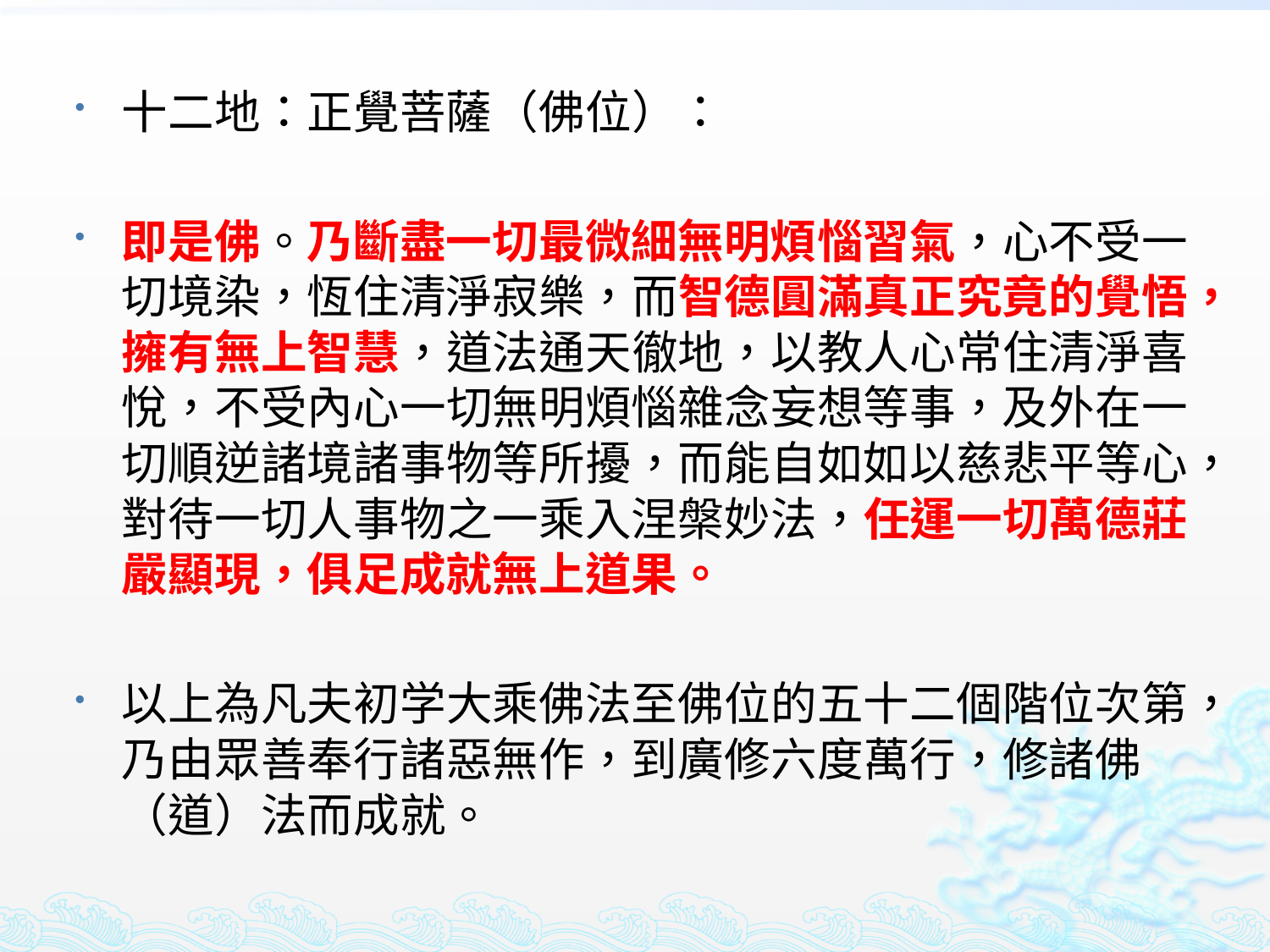

十二地：正覺菩薩（佛位）：

即是佛。乃斷盡一切最微細無明煩惱習氣，心不受一切境染，恆住清淨寂樂，而智德圓滿真正究竟的覺悟，擁有無上智慧，道法通天徹地，以教人心常住清淨喜悅，不受內心一切無明煩惱雜念妄想等事，及外在一切順逆諸境諸事物等所擾，而能自如如以慈悲平等心，對待一切人事物之一乘入涅槃妙法，任運一切萬德莊嚴顯現，俱足成就無上道果。

以上為凡夫初学大乘佛法至佛位的五十二個階位次第，乃由眾善奉行諸惡無作，到廣修六度萬行，修諸佛（道）法而成就。